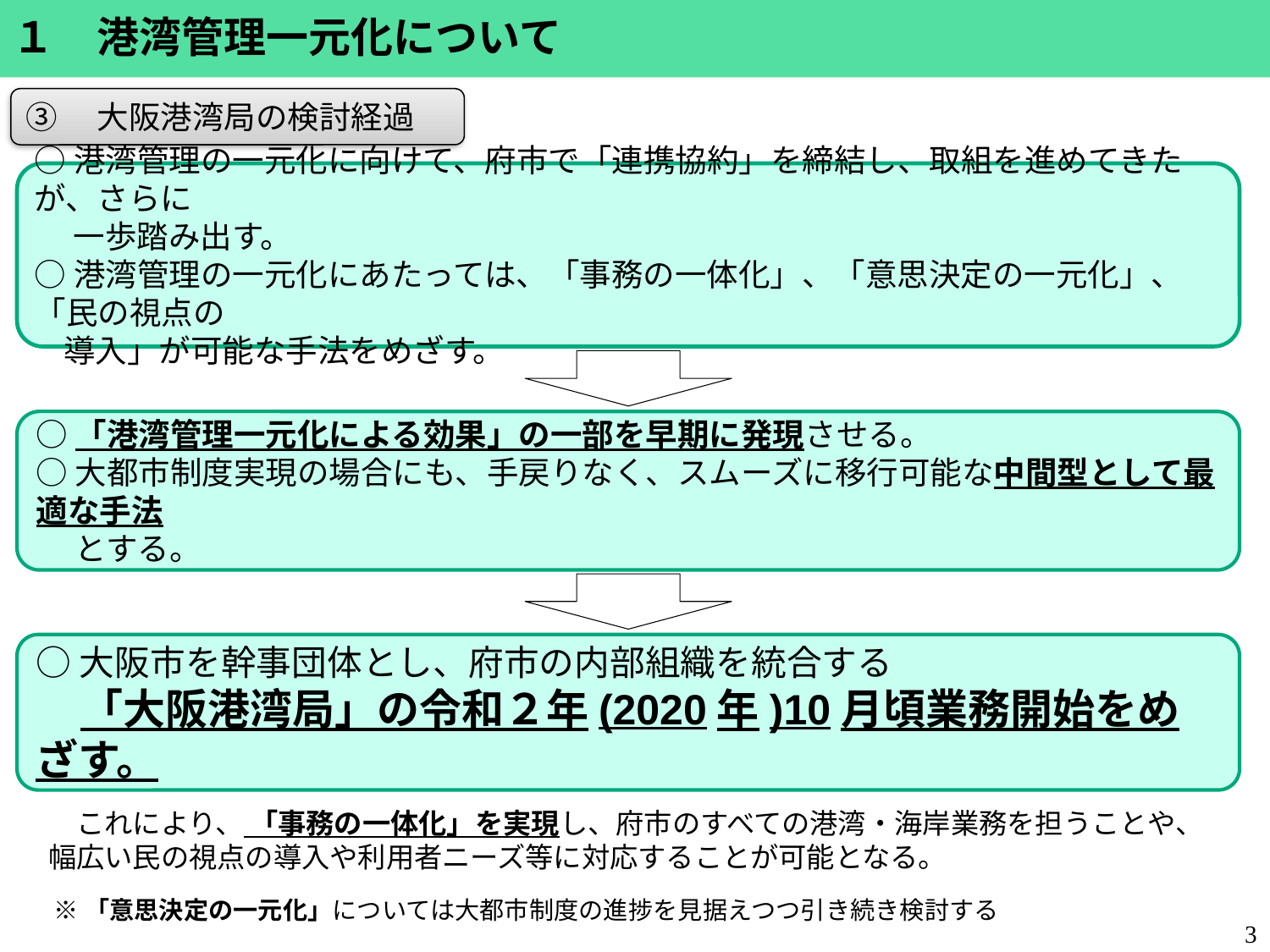

１　港湾管理一元化について

➂　大阪港湾局の検討経過
○港湾管理の一元化に向けて、府市で「連携協約」を締結し、取組を進めてきたが、さらに
　 一歩踏み出す。
○港湾管理の一元化にあたっては、「事務の一体化」、「意思決定の一元化」、「民の視点の
   導入」が可能な手法をめざす。

○「港湾管理一元化による効果」の一部を早期に発現させる。
○大都市制度実現の場合にも、手戻りなく、スムーズに移行可能な中間型として最適な手法
　 とする。

○大阪市を幹事団体とし、府市の内部組織を統合する
　 「大阪港湾局」の令和２年(2020年)10月頃業務開始をめざす。
　これにより、 「事務の一体化」を実現し、府市のすべての港湾・海岸業務を担うことや、幅広い民の視点の導入や利用者ニーズ等に対応することが可能となる。
※「意思決定の一元化」については大都市制度の進捗を見据えつつ引き続き検討する
3